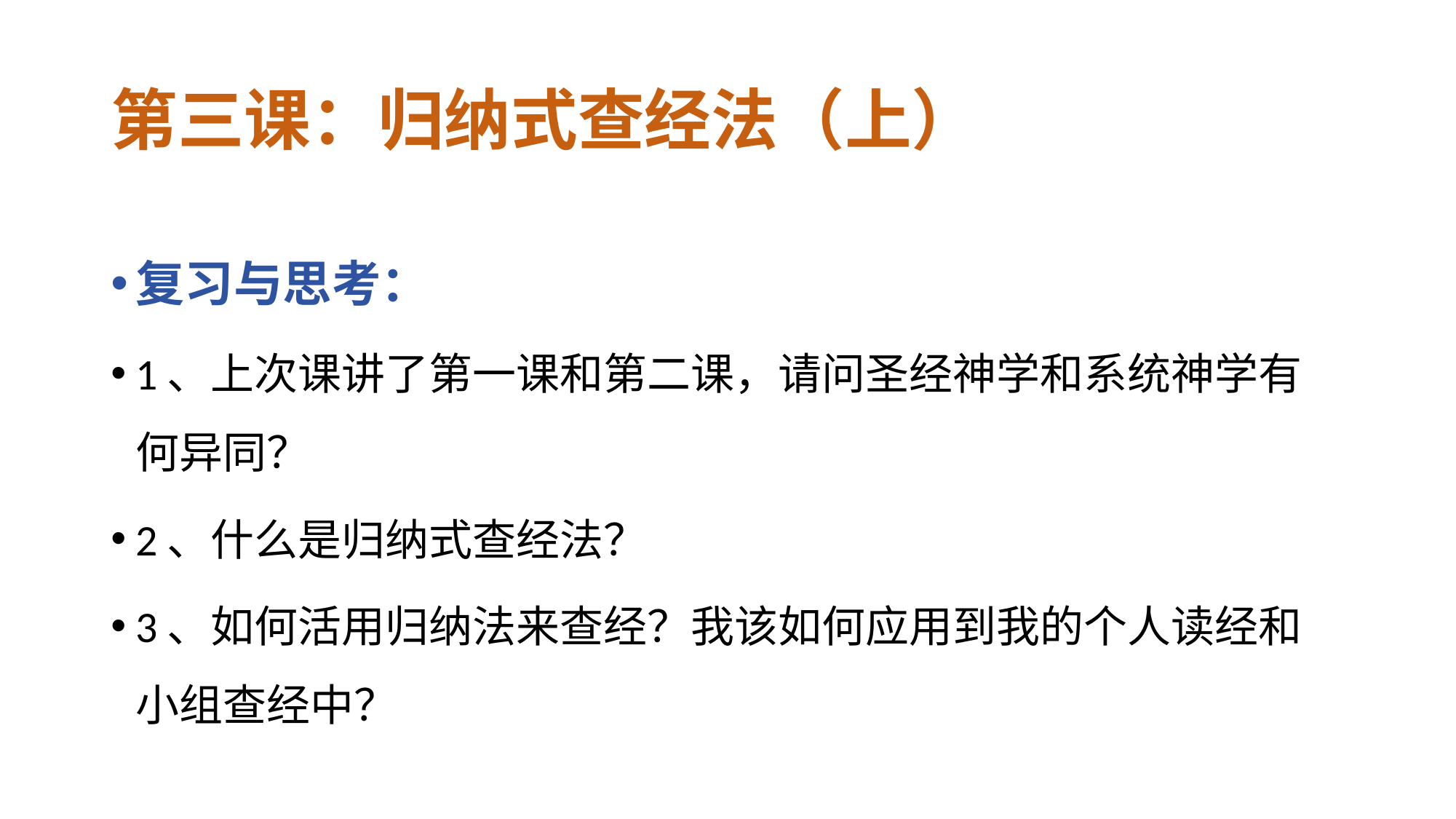

# 第三课：归纳式查经法（上）
复习与思考：
1、上次课讲了第一课和第二课，请问圣经神学和系统神学有何异同？
2、什么是归纳式查经法？
3、如何活用归纳法来查经？我该如何应用到我的个人读经和小组查经中？